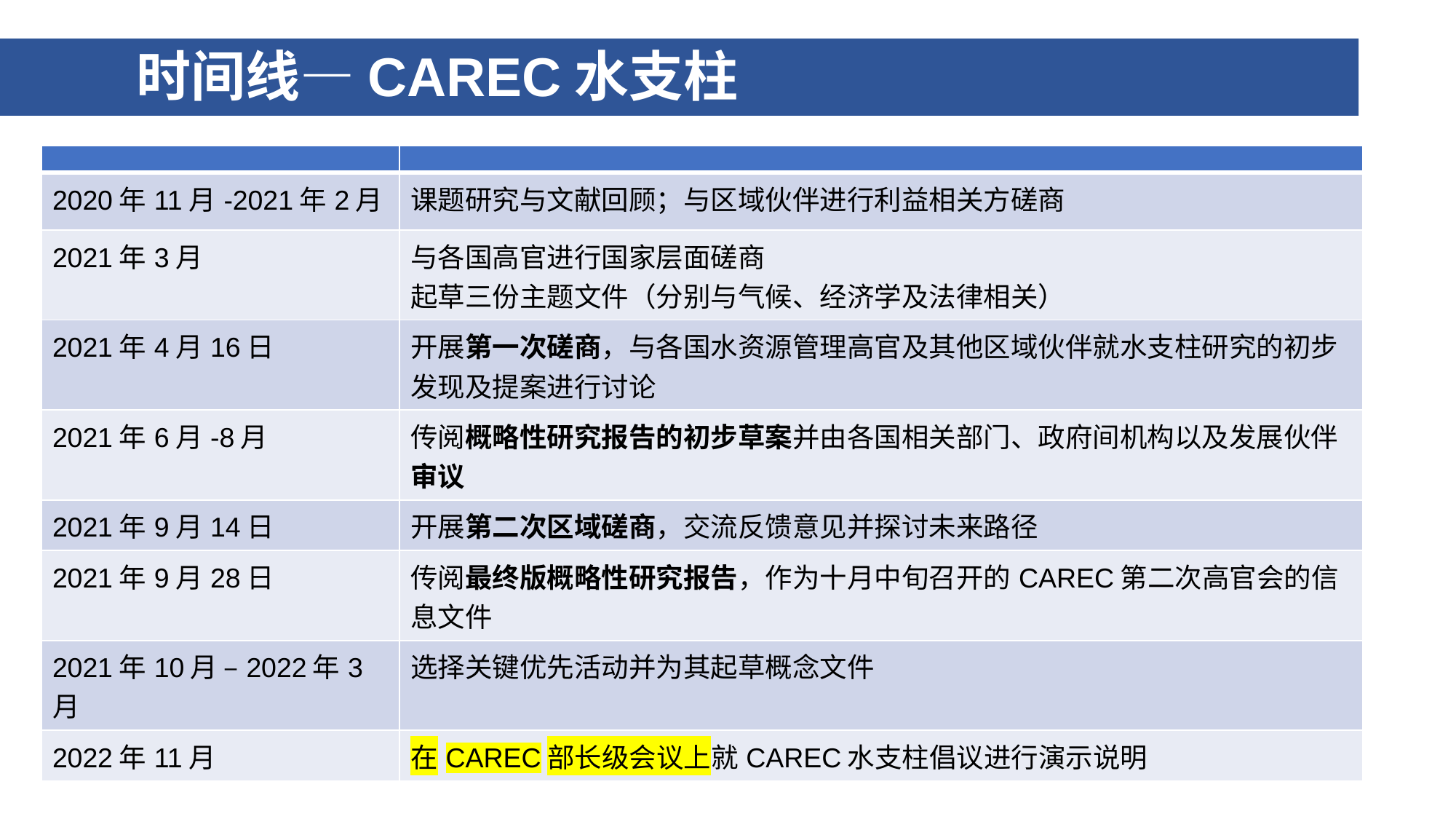

# 时间线—CAREC水支柱
|  |  |
| --- | --- |
| 2020年11月-2021年2月 | 课题研究与文献回顾；与区域伙伴进行利益相关方磋商 |
| 2021年3月 | 与各国高官进行国家层面磋商 起草三份主题文件（分别与气候、经济学及法律相关） |
| 2021年4月16日 | 开展第一次磋商，与各国水资源管理高官及其他区域伙伴就水支柱研究的初步发现及提案进行讨论 |
| 2021年6月-8月 | 传阅概略性研究报告的初步草案并由各国相关部门、政府间机构以及发展伙伴审议 |
| 2021年9月14日 | 开展第二次区域磋商，交流反馈意见并探讨未来路径 |
| 2021年9月28日 | 传阅最终版概略性研究报告，作为十月中旬召开的CAREC第二次高官会的信息文件 |
| 2021年10月 –2022年3月 | 选择关键优先活动并为其起草概念文件 |
| 2022年11月 | 在CAREC部长级会议上就CAREC水支柱倡议进行演示说明 |